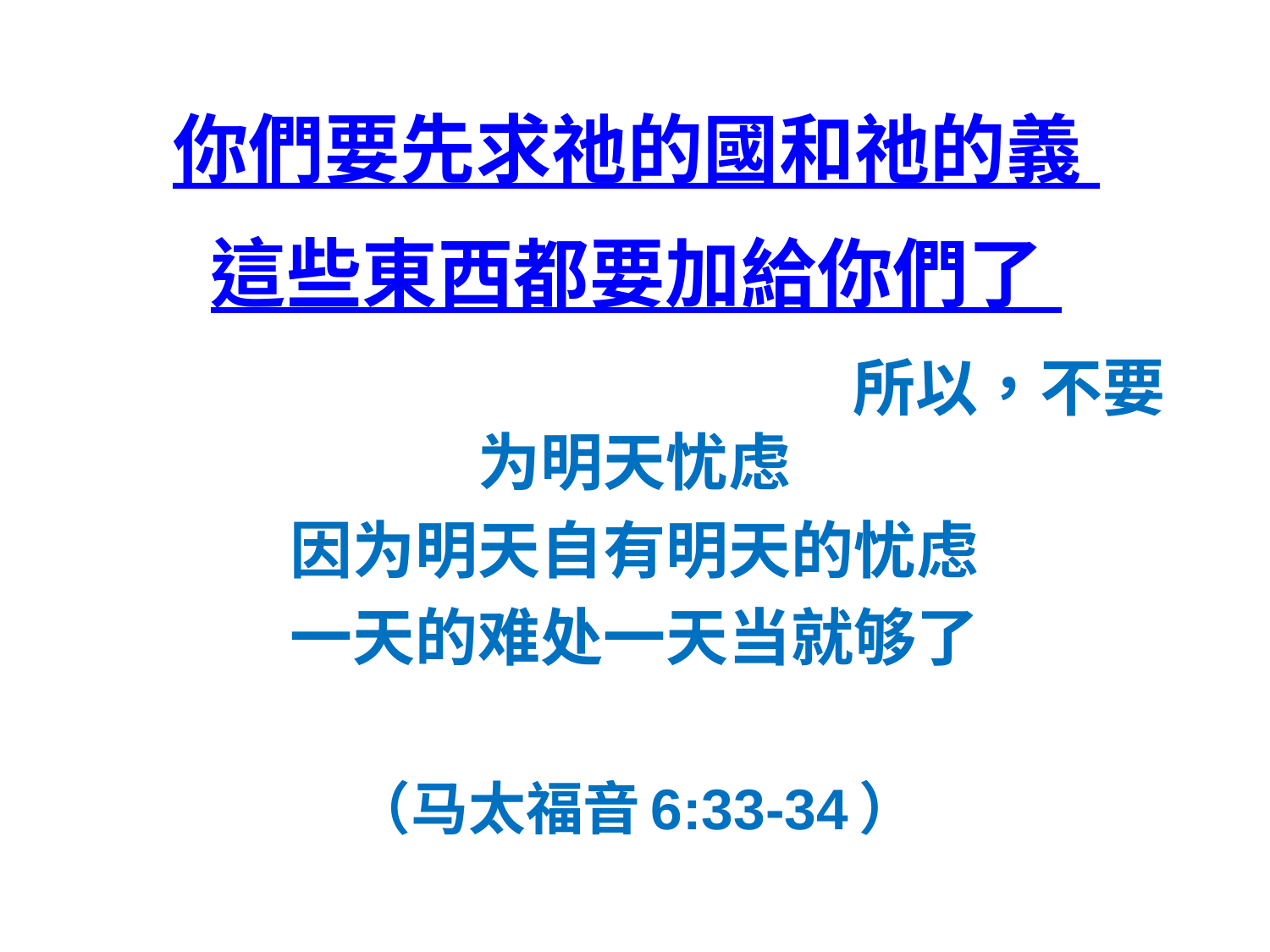

#
你們要先求祂的國和祂的義
這些東西都要加給你們了
                                                    所以，不要为明天忧虑
因为明天自有明天的忧虑
一天的难处一天当就够了

（马太福音6:33-34）